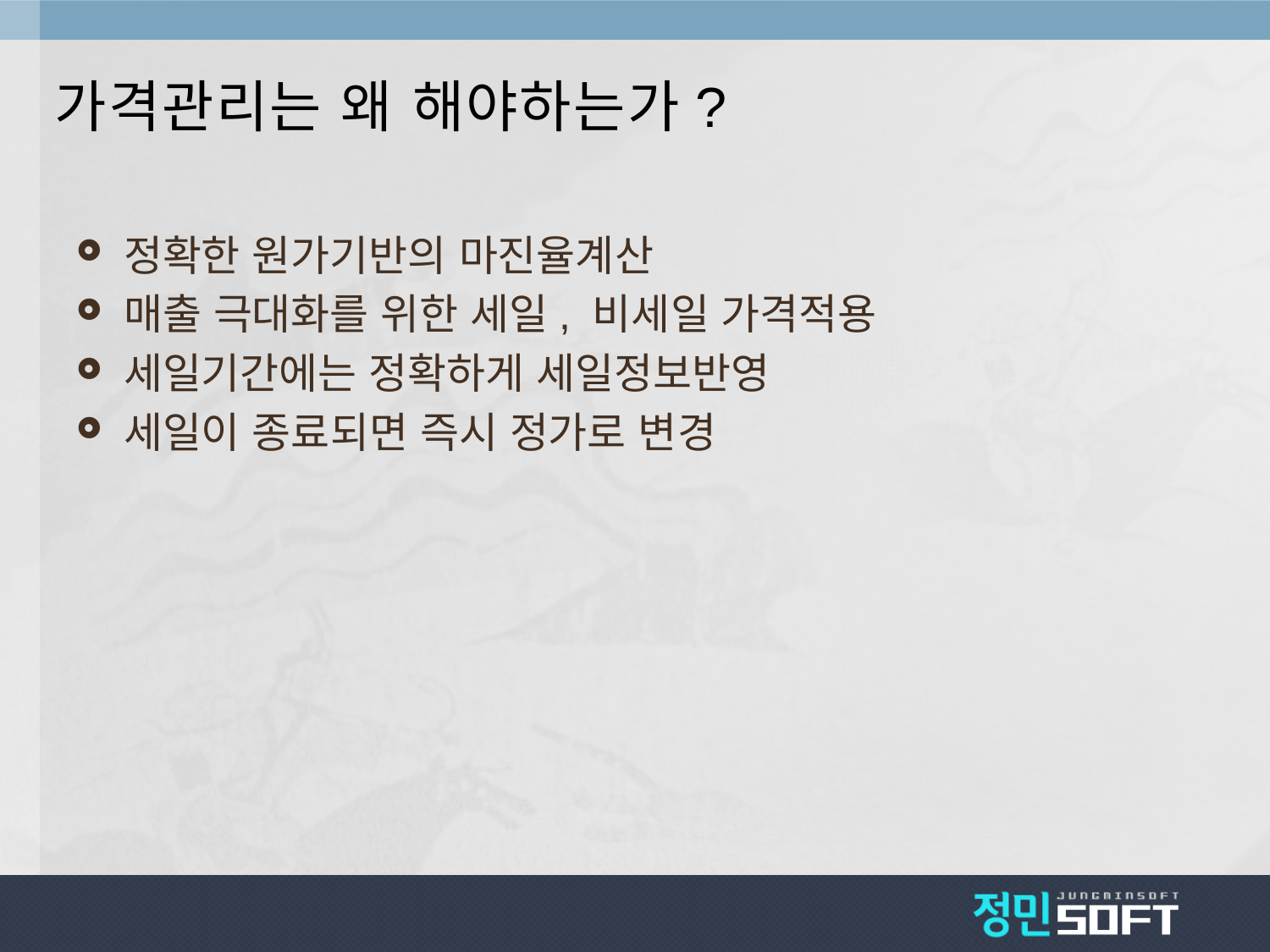

# 가격관리는 왜 해야하는가?
정확한 원가기반의 마진율계산
매출 극대화를 위한 세일, 비세일 가격적용
세일기간에는 정확하게 세일정보반영
세일이 종료되면 즉시 정가로 변경